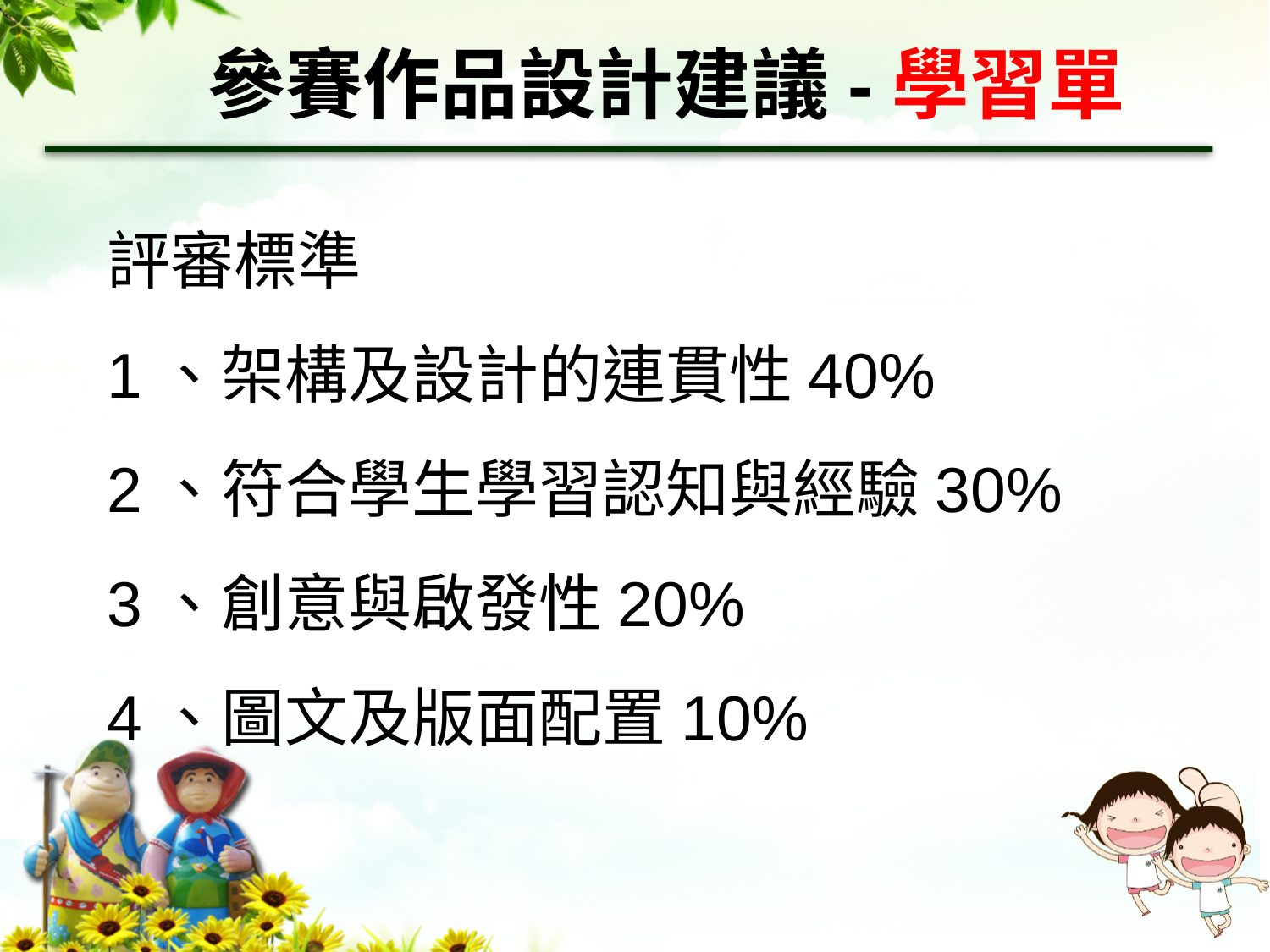

# 參賽作品設計建議-學習單
評審標準
1、架構及設計的連貫性40%
2、符合學生學習認知與經驗30%
3、創意與啟發性20%
4、圖文及版面配置10%